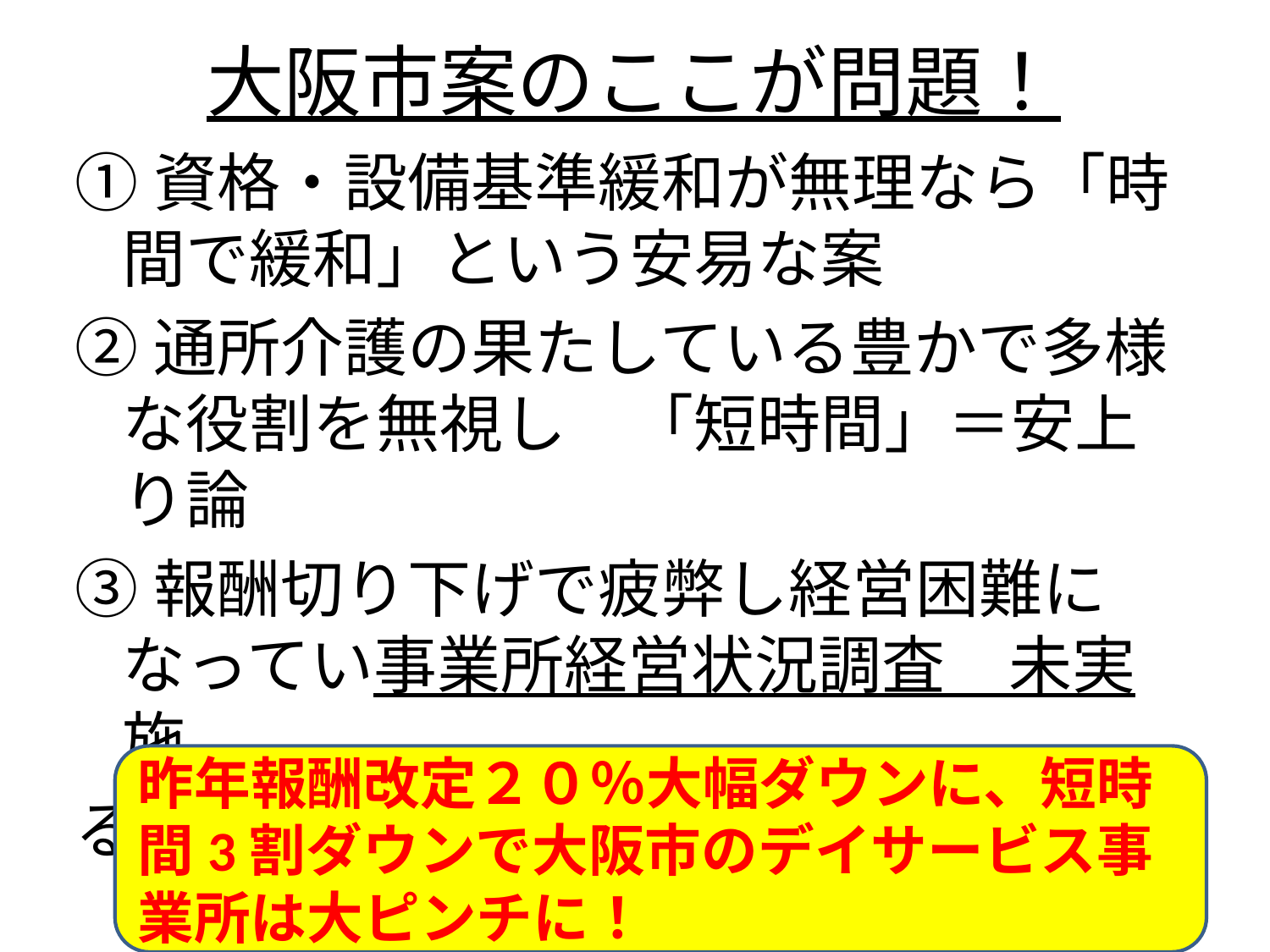

# 大阪市案のここが問題！
①資格・設備基準緩和が無理なら「時間で緩和」という安易な案
②通所介護の果たしている豊かで多様な役割を無視し　「短時間」＝安上り論
③報酬切り下げで疲弊し経営困難になってい事業所経営状況調査　未実施
る事業所の実態が眼中にない

昨年報酬改定２０％大幅ダウンに、短時間3割ダウンで大阪市のデイサービス事業所は大ピンチに！